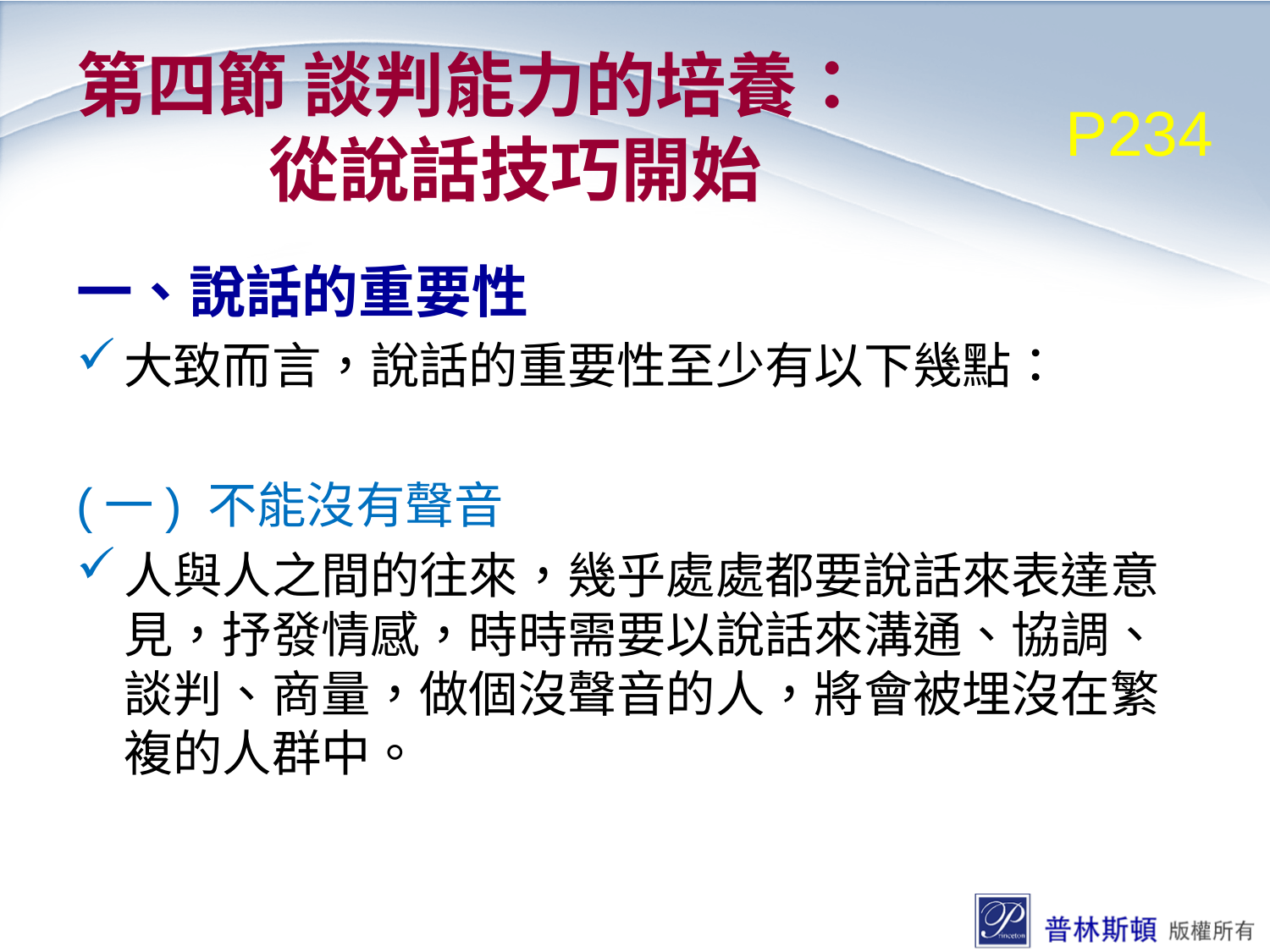

# 第四節 談判能力的培養： 從說話技巧開始
P234
一、說話的重要性
大致而言，說話的重要性至少有以下幾點：

(一) 不能沒有聲音
人與人之間的往來，幾乎處處都要說話來表達意見，抒發情感，時時需要以說話來溝通、協調、談判、商量，做個沒聲音的人，將會被埋沒在繁複的人群中。